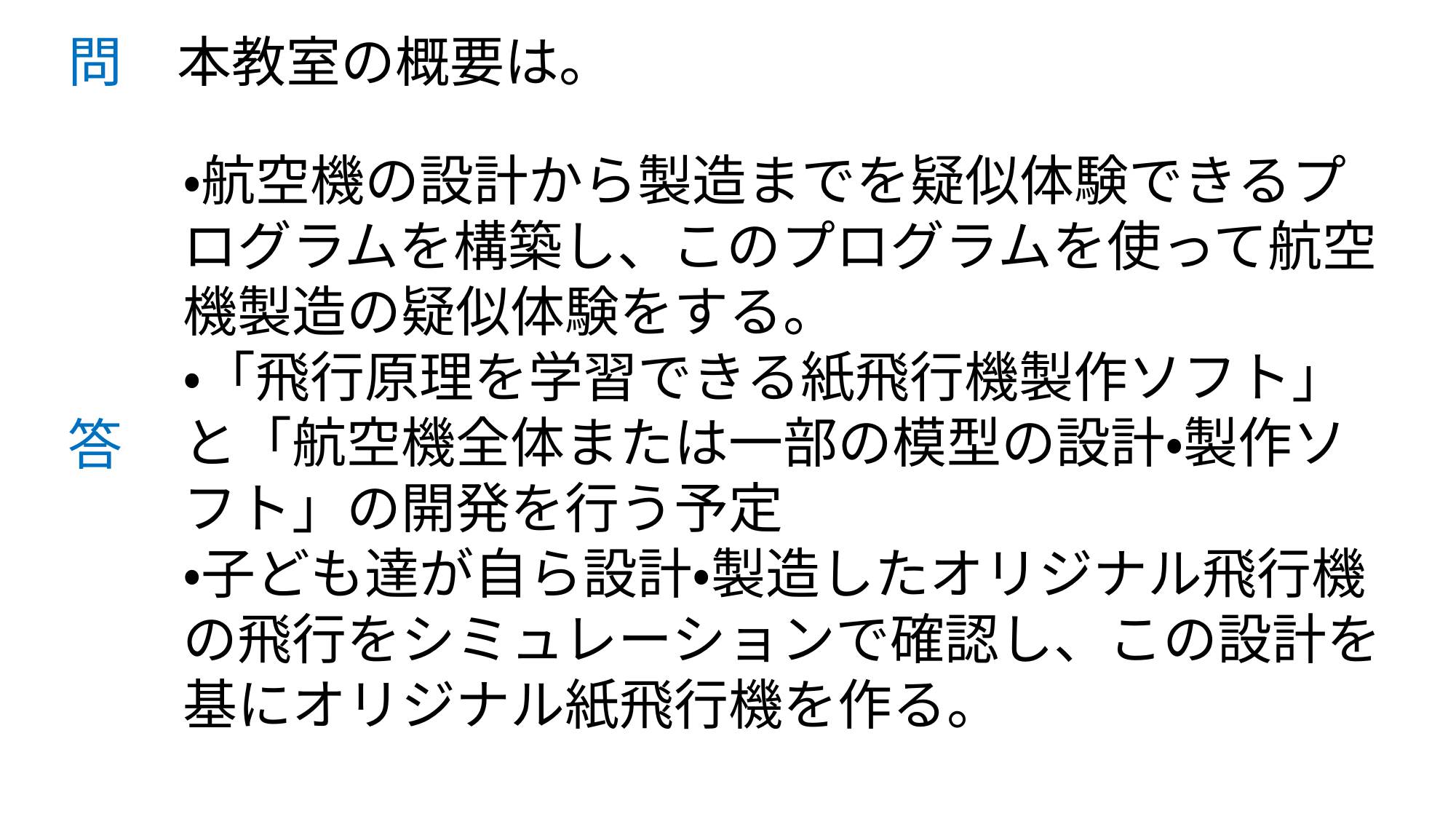

問　本教室の概要は。
・航空機の設計から製造までを疑似体験できるプログラムを構築し、このプログラムを使って航空機製造の疑似体験をする。
・「飛行原理を学習できる紙飛行機製作ソフト」と「航空機全体または一部の模型の設計・製作ソフト」の開発を行う予定
・子ども達が自ら設計・製造したオリジナル飛行機の飛行をシミュレーションで確認し、この設計を基にオリジナル紙飛行機を作る。
答